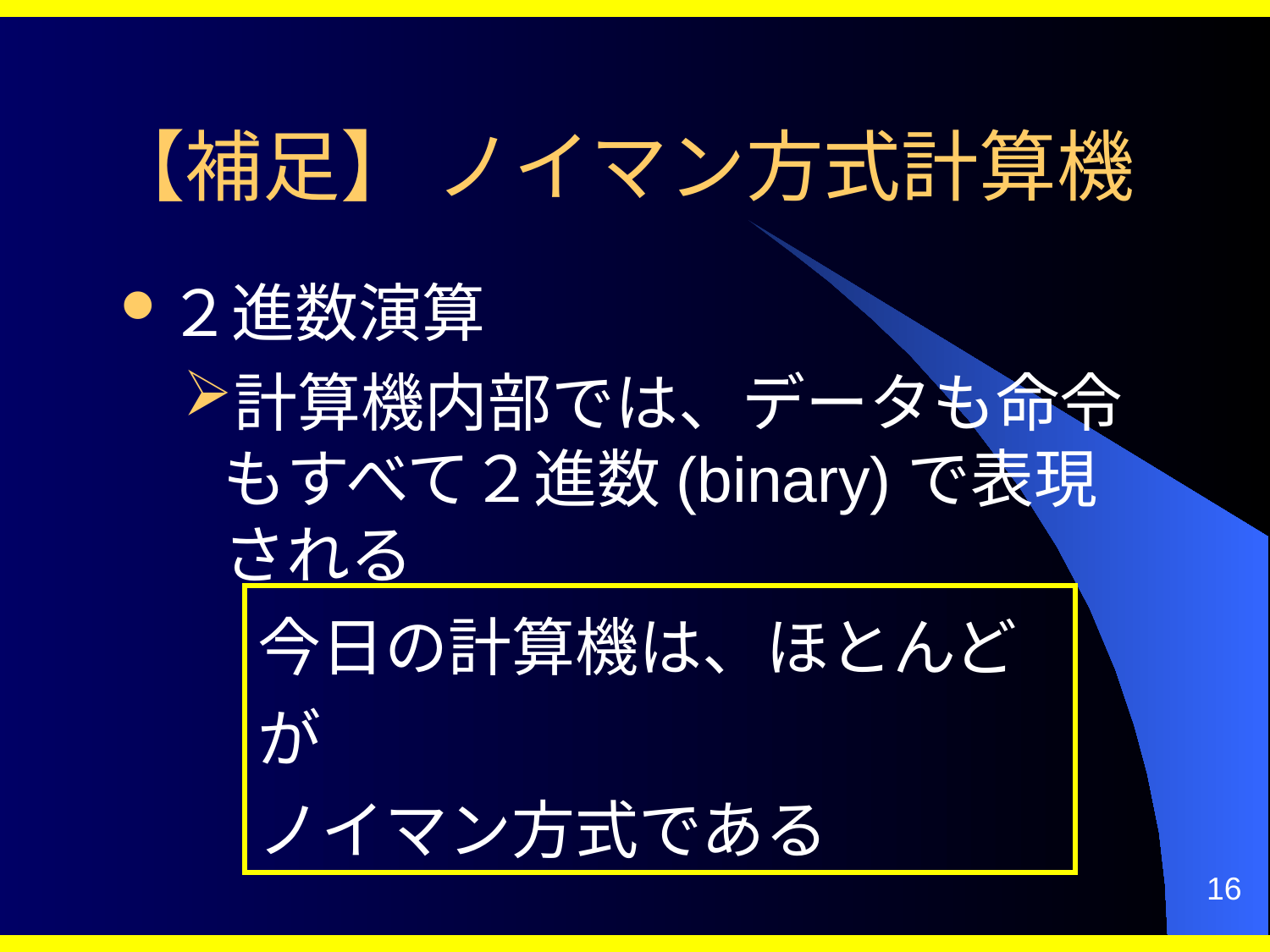

# 【補足】 ノイマン方式計算機
２進数演算
計算機内部では、データも命令もすべて２進数(binary)で表現される
今日の計算機は、ほとんどが
ノイマン方式である
16